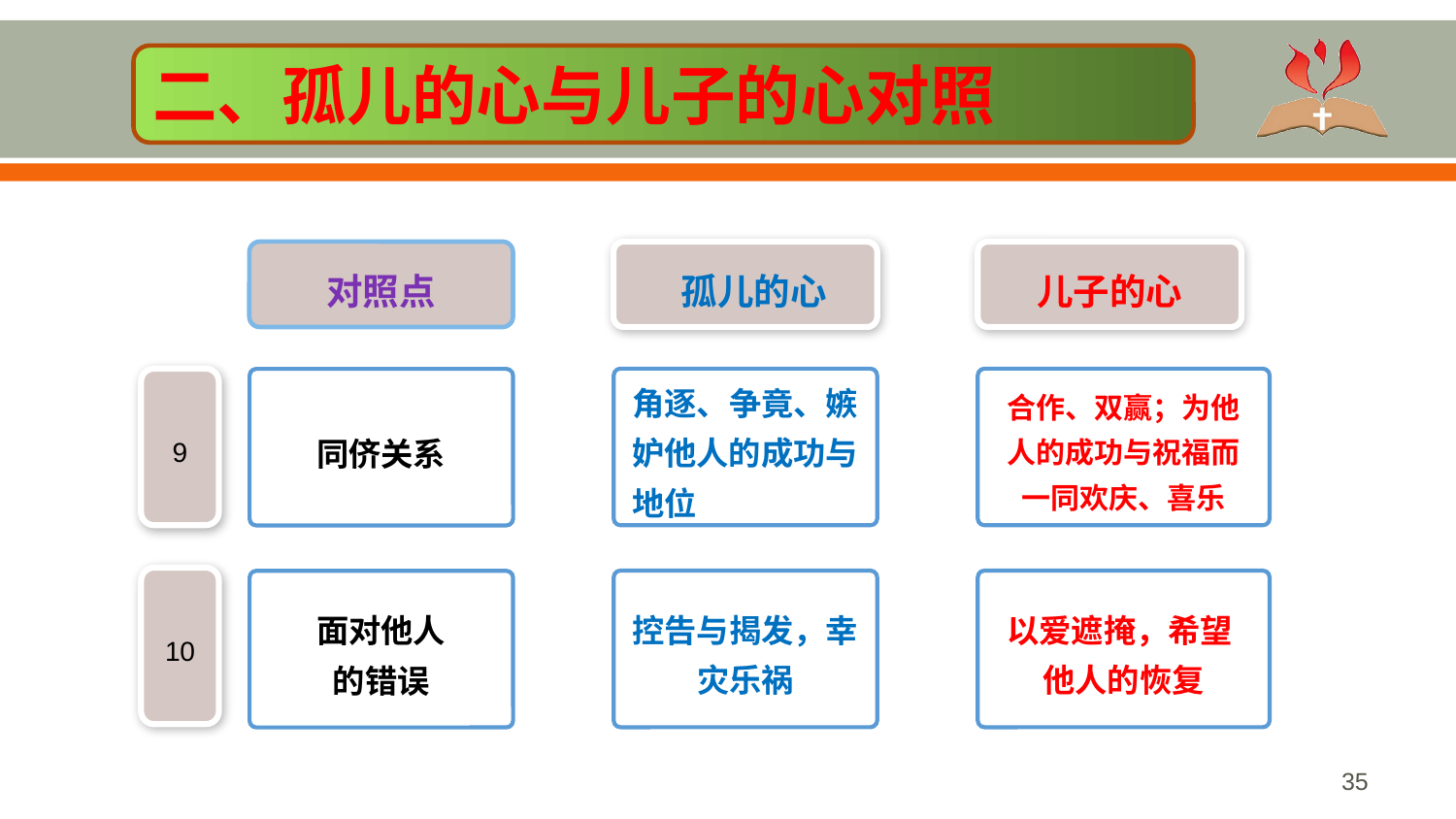

#
二、孤儿的心与儿子的心对照
对照点
 孤儿的心
LOREM
儿子的心
合作、双赢；为他人的成功与祝福而一同欢庆、喜乐
角逐、争竟、嫉妒他人的成功与地位
9
同侪关系
10
以爱遮掩，希望  他人的恢复
控告与揭发，幸灾乐祸
面对他人
的错误
35